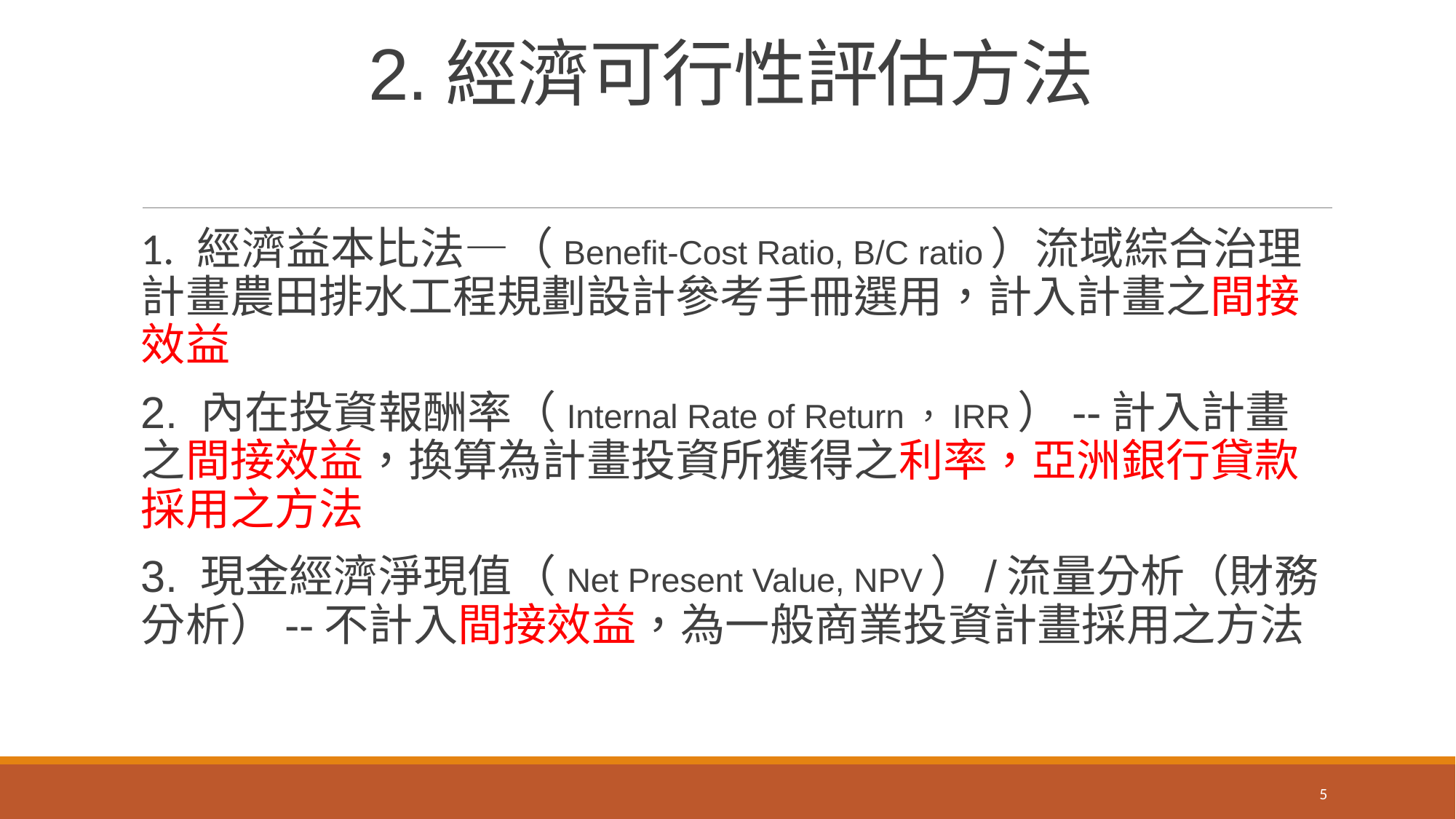

# 2.經濟可行性評估方法
1. 經濟益本比法—（Benefit-Cost Ratio, B/C ratio）流域綜合治理計畫農田排水工程規劃設計參考手冊選用，計入計畫之間接效益
2. 內在投資報酬率（Internal Rate of Return，IRR）--計入計畫之間接效益，換算為計畫投資所獲得之利率，亞洲銀行貸款採用之方法
3. 現金經濟淨現值（Net Present Value, NPV）/流量分析（財務分析）--不計入間接效益，為一般商業投資計畫採用之方法

5